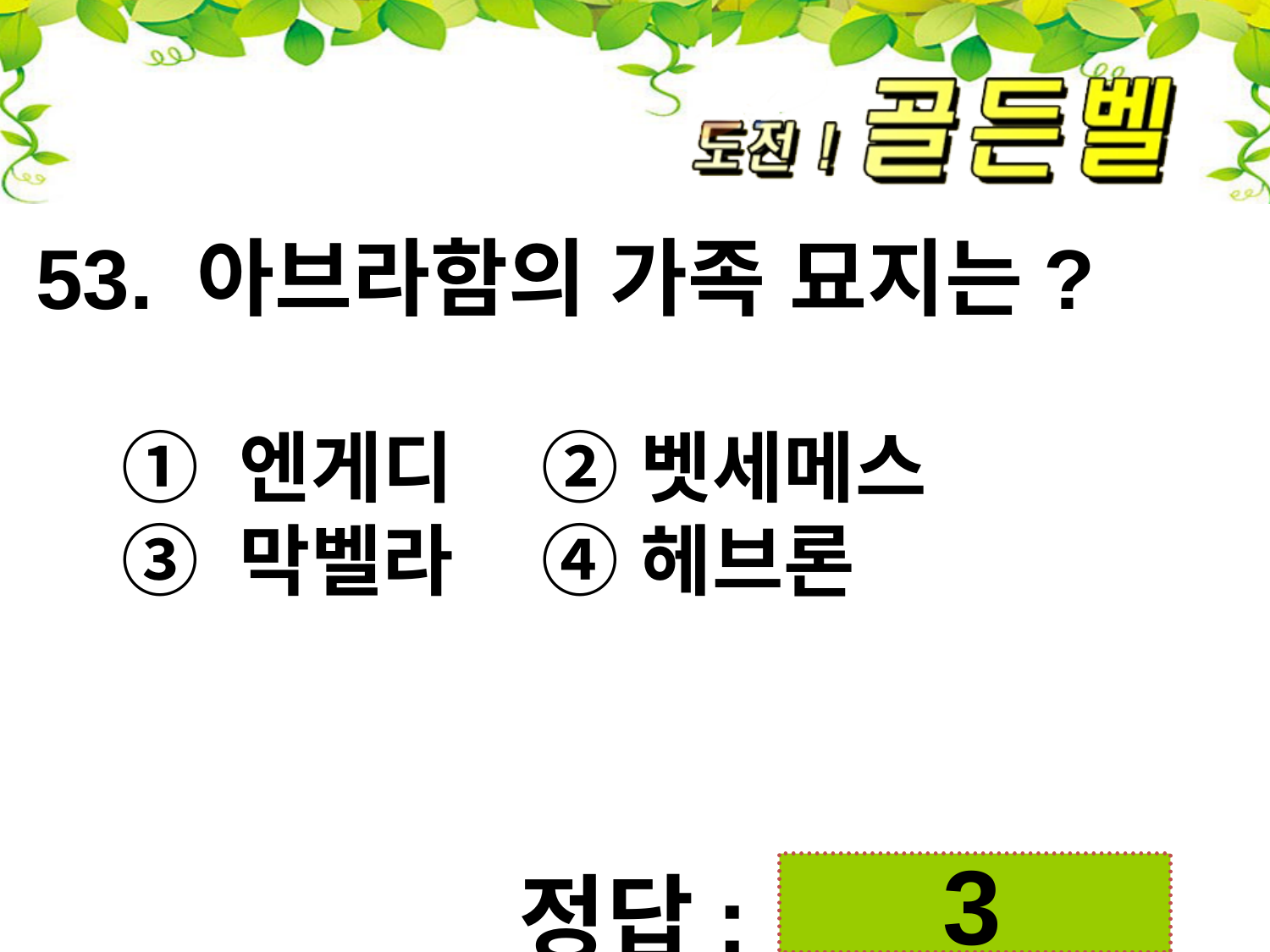

53. 아브라함의 가족 묘지는?

     ① 엔게디    ② 벳세메스
     ③ 막벨라    ④ 헤브론
첨성대
정답:
 3